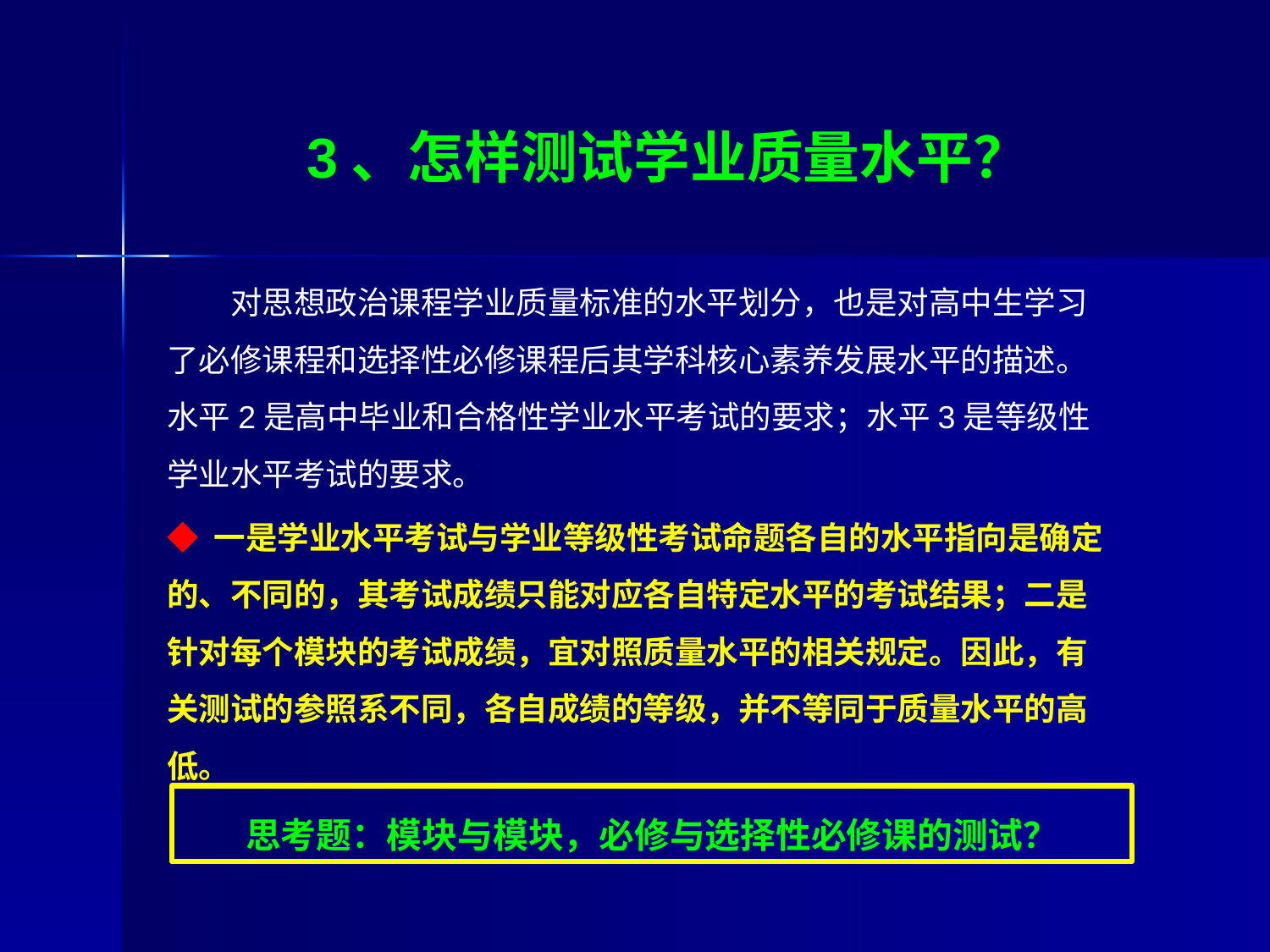

# 3、怎样测试学业质量水平？
       对思想政治课程学业质量标准的水平划分，也是对高中生学习了必修课程和选择性必修课程后其学科核心素养发展水平的描述。水平2是高中毕业和合格性学业水平考试的要求；水平3是等级性学业水平考试的要求。
◆ 一是学业水平考试与学业等级性考试命题各自的水平指向是确定的、不同的，其考试成绩只能对应各自特定水平的考试结果；二是针对每个模块的考试成绩，宜对照质量水平的相关规定。因此，有关测试的参照系不同，各自成绩的等级，并不等同于质量水平的高低。

思考题：模块与模块，必修与选择性必修课的测试？